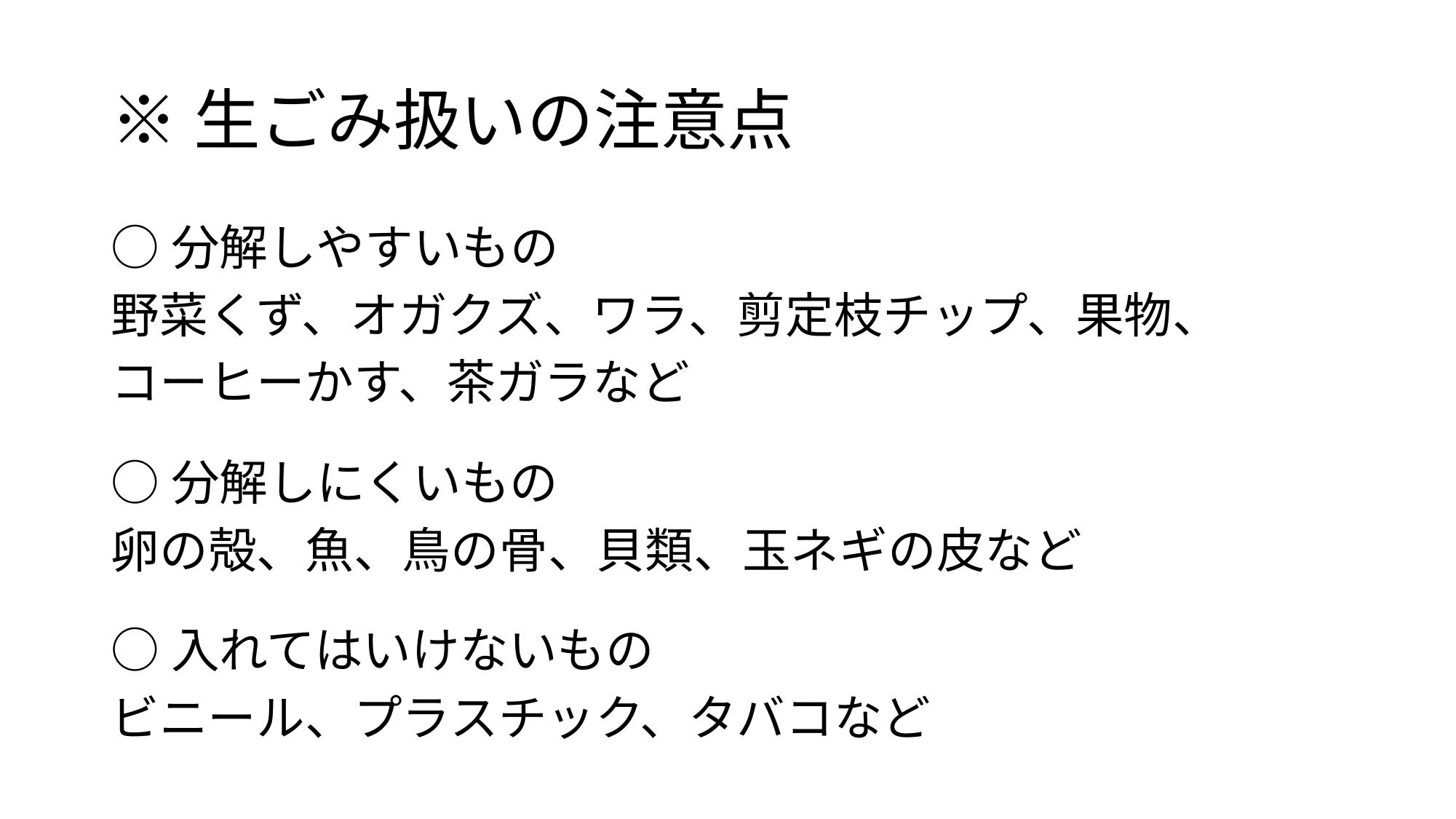

# ※生ごみ扱いの注意点
○分解しやすいもの
野菜くず、オガクズ、ワラ、剪定枝チップ、果物、
コーヒーかす、茶ガラなど

○分解しにくいもの
卵の殻、魚、鳥の骨、貝類、玉ネギの皮など

○入れてはいけないもの
ビニール、プラスチック、タバコなど